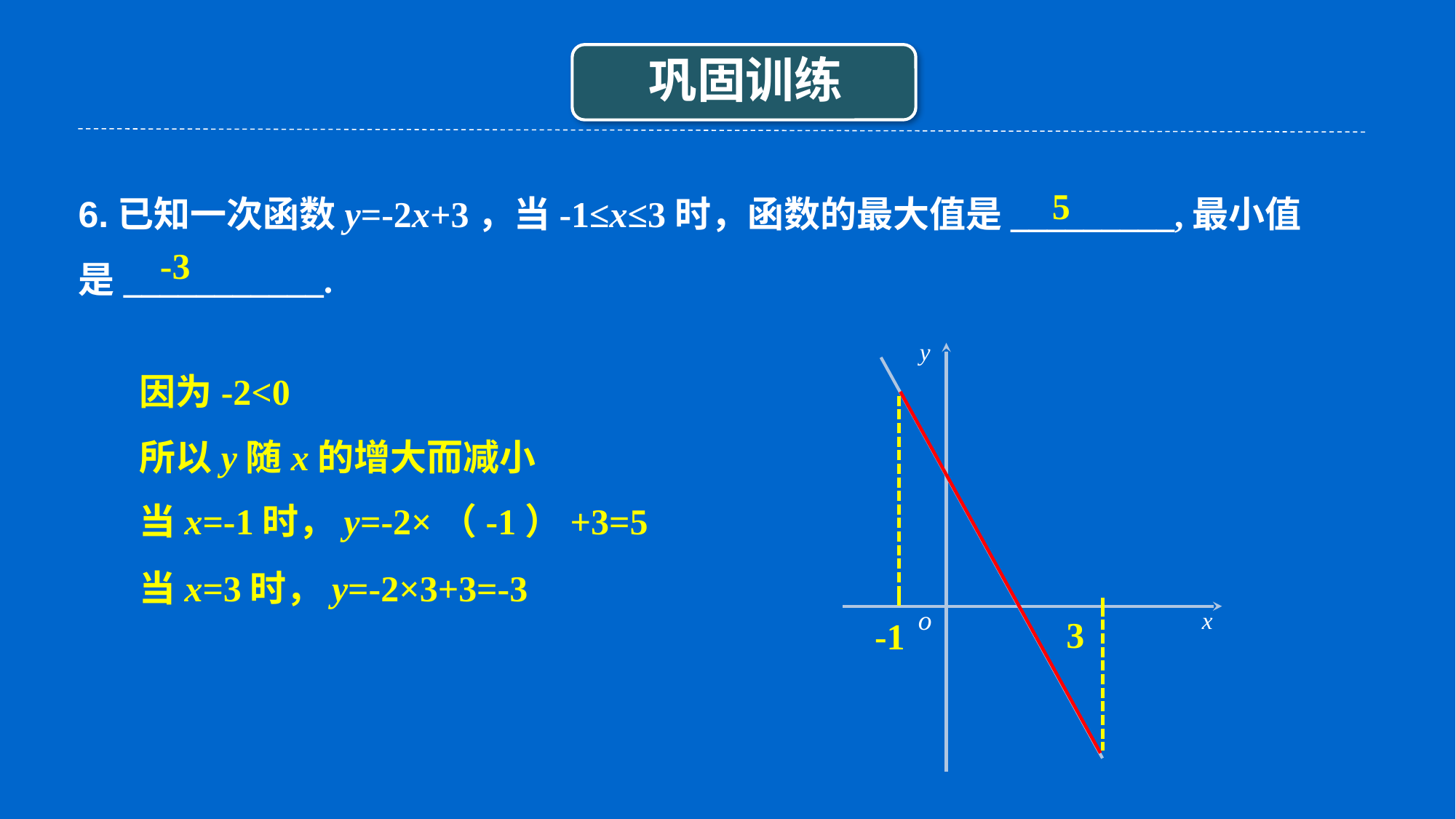

巩固训练
6.已知一次函数y=-2x+3，当-1≤x≤3时，函数的最大值是_________,最小值是___________.
5
-3
y
o
x
因为-2<0
所以y随x的增大而减小
当x=-1时，y=-2×（-1）+3=5
当x=3时，y=-2×3+3=-3
3
-1